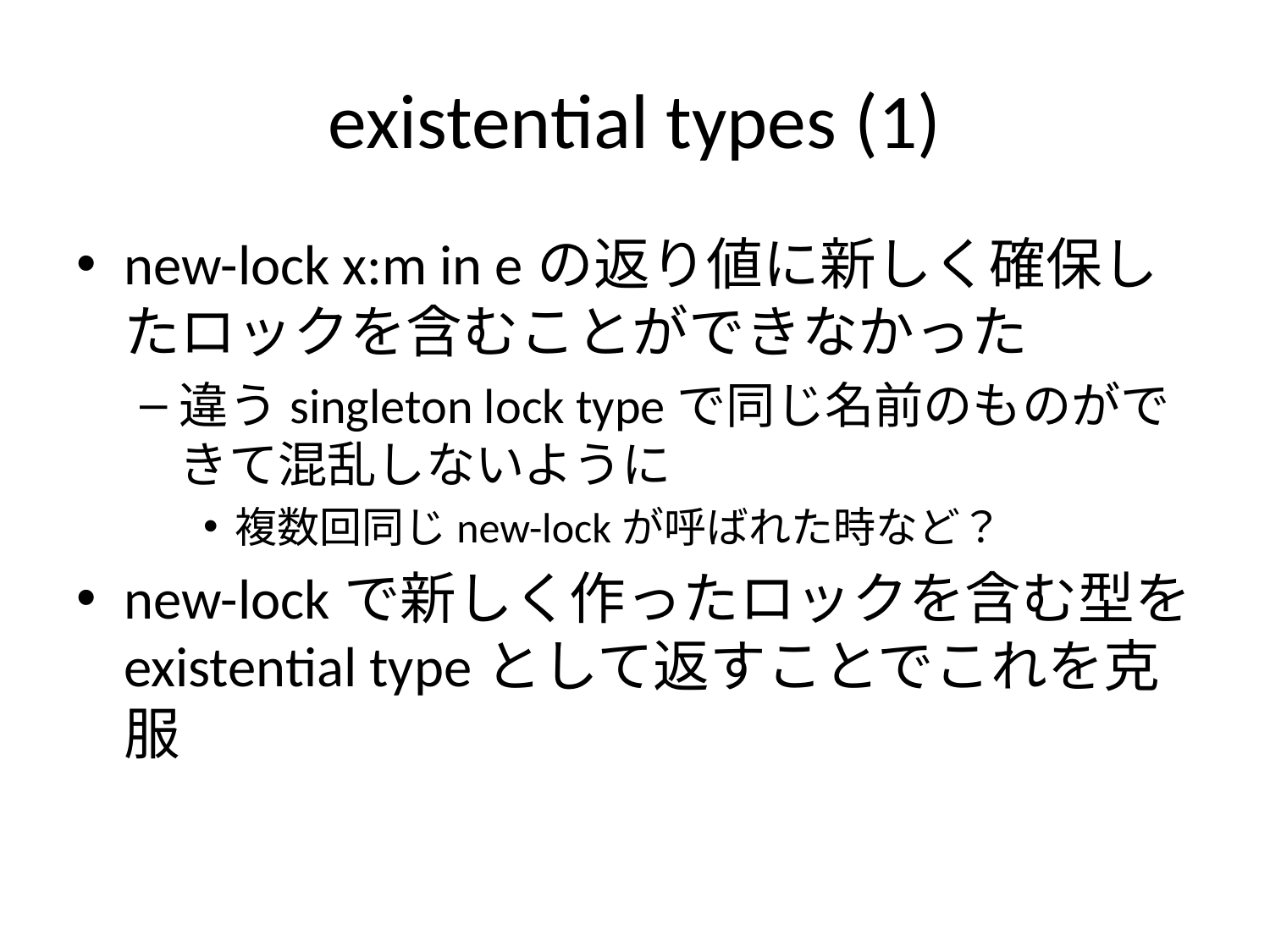

# existential types (1)
new-lock x:m in eの返り値に新しく確保したロックを含むことができなかった
違うsingleton lock typeで同じ名前のものができて混乱しないように
複数回同じnew-lockが呼ばれた時など？
new-lockで新しく作ったロックを含む型を
existential typeとして返すことでこれを克服